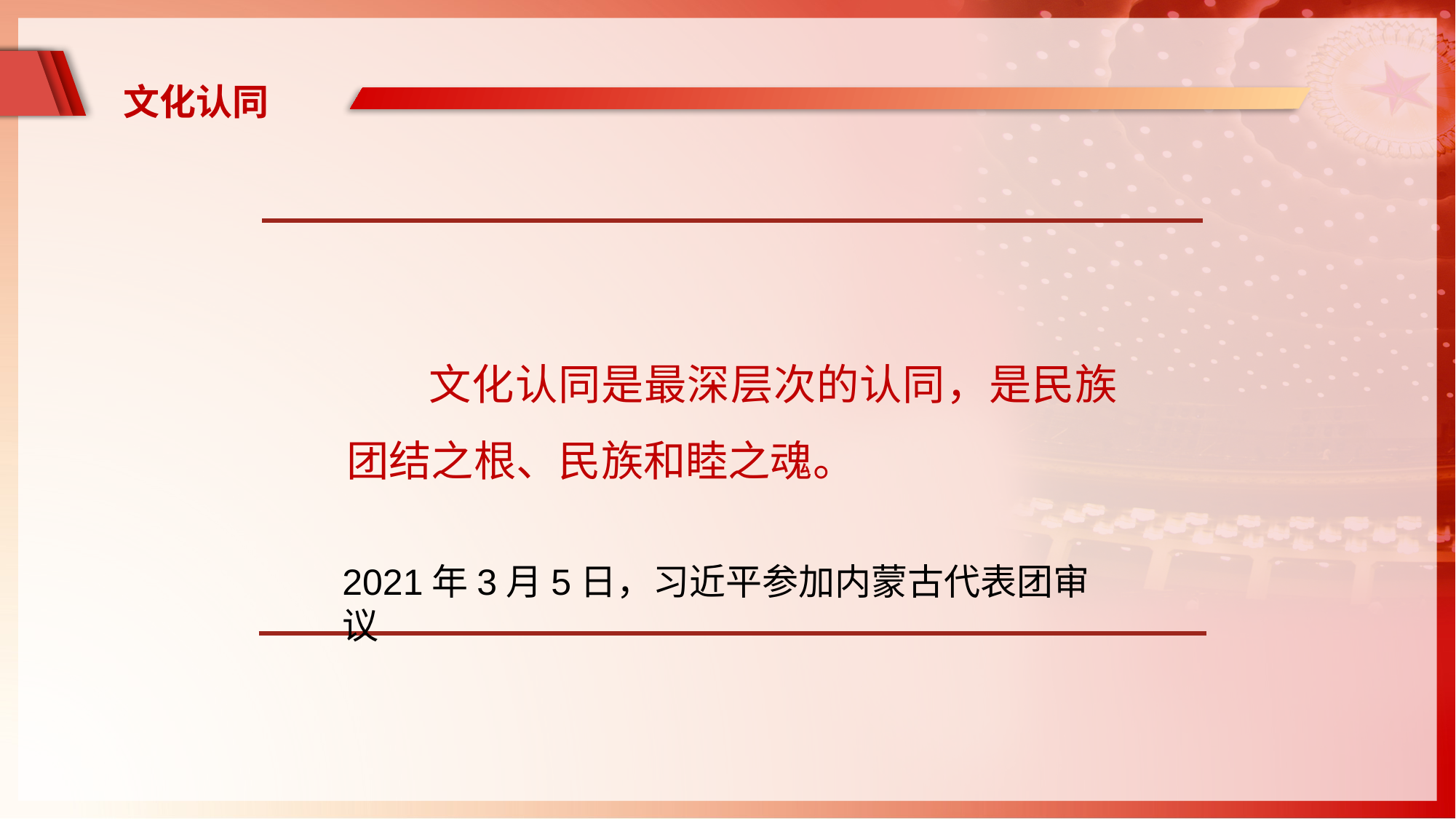

文化认同

       文化认同是最深层次的认同，是民族团结之根、民族和睦之魂。
2021年3月5日，习近平参加内蒙古代表团审议